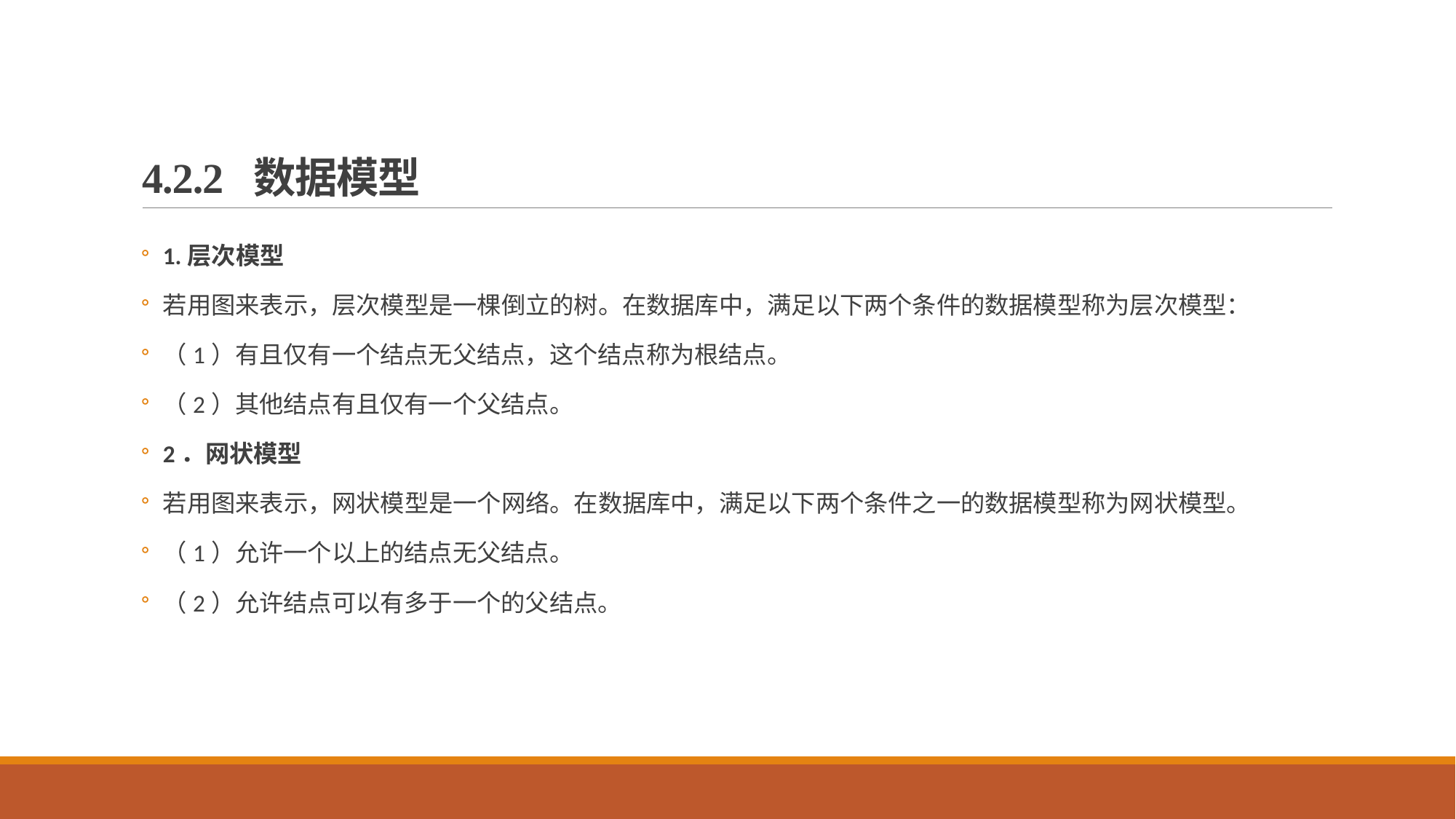

# 4.2.2  数据模型
1.层次模型
若用图来表示，层次模型是一棵倒立的树。在数据库中，满足以下两个条件的数据模型称为层次模型：
（1）有且仅有一个结点无父结点，这个结点称为根结点。
（2）其他结点有且仅有一个父结点。
2．网状模型
若用图来表示，网状模型是一个网络。在数据库中，满足以下两个条件之一的数据模型称为网状模型。
（1）允许一个以上的结点无父结点。
（2）允许结点可以有多于一个的父结点。